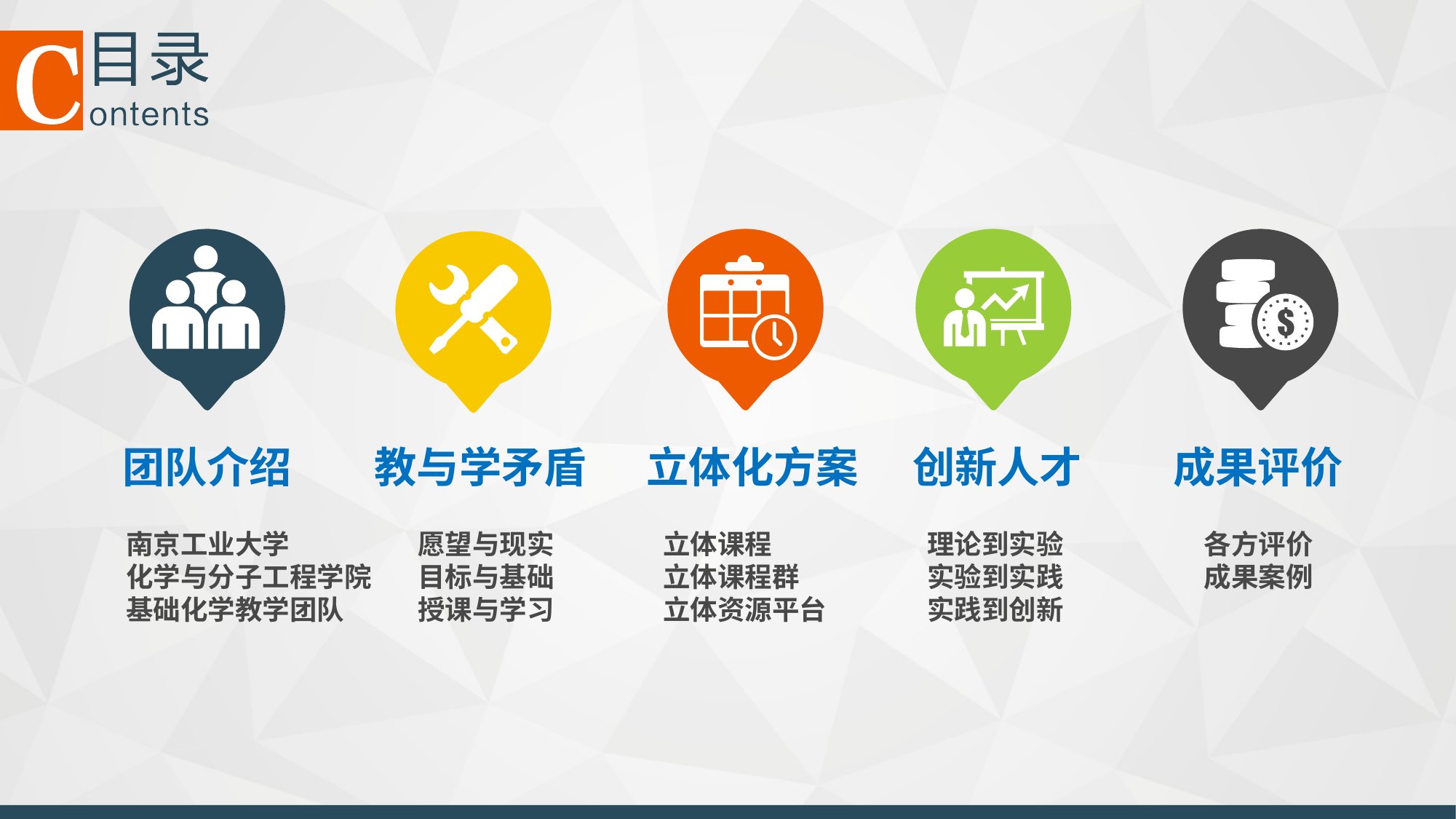

团队介绍
教与学矛盾
立体化方案
成果评价
创新人才
南京工业大学
化学与分子工程学院
基础化学教学团队
愿望与现实
目标与基础
授课与学习
立体课程
立体课程群
立体资源平台
理论到实验
实验到实践
实践到创新
各方评价
成果案例